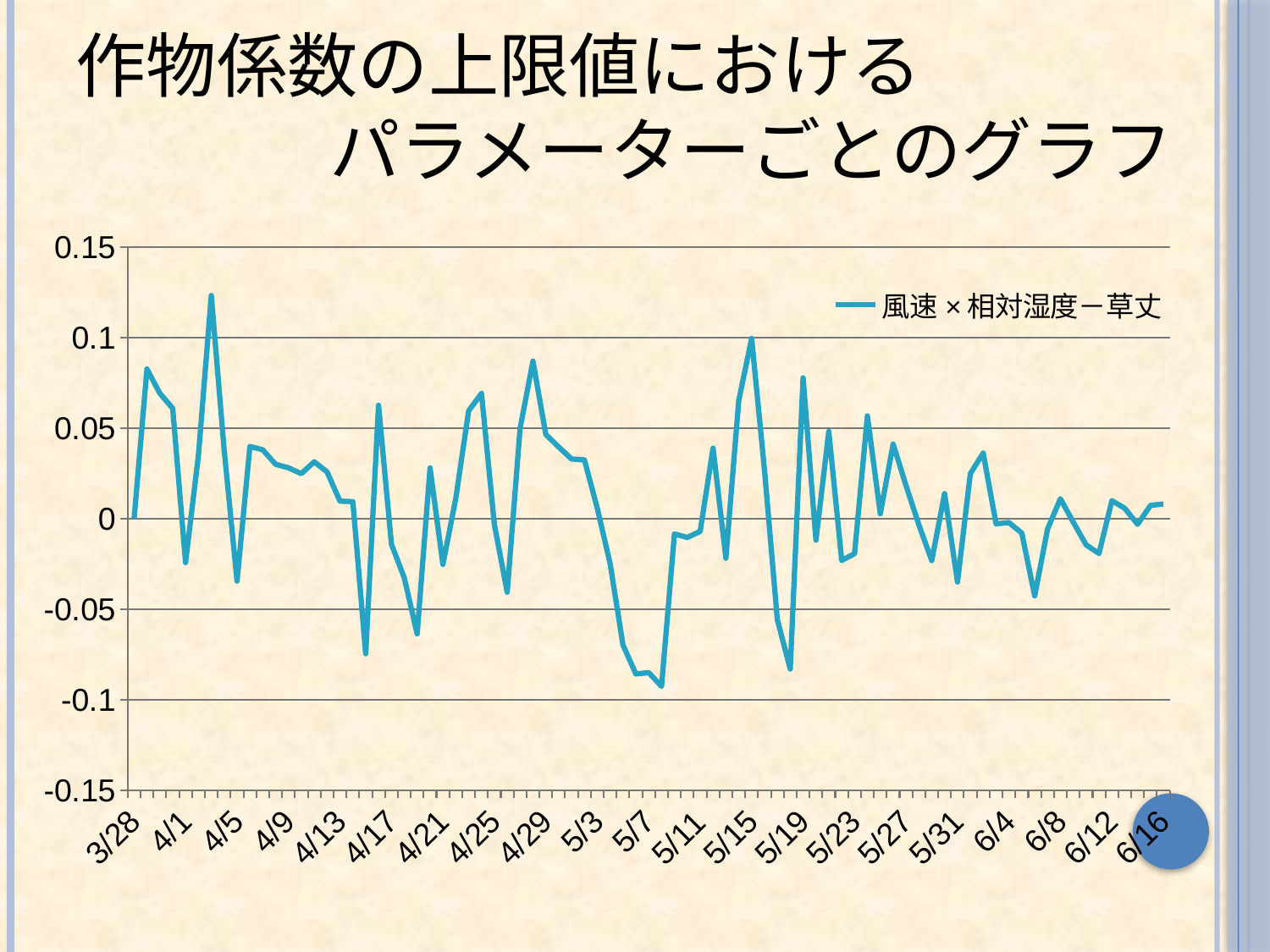

# 作物係数の上限値における パラメーターごとのグラフ

### Chart

| Category | 風速×相対湿度－草丈 |
|---|---|
| 39900 | 0.0 |
| 39901 | 0.0825529908207577 |
| 39902 | 0.06914923499246652 |
| 39903 | 0.06086987328361567 |
| 39904 | -0.02419735289829455 |
| 39905 | 0.03510762814511547 |
| 39906 | 0.1231278076698934 |
| 39907 | 0.038037342065888644 |
| 39908 | -0.034414857840601575 |
| 39909 | 0.03985203799811773 |
| 39910 | 0.03804726522675404 |
| 39911 | 0.030001072683149235 |
| 39912 | 0.02806251838571195 |
| 39913 | 0.02487867470467278 |
| 39914 | 0.03143337012762963 |
| 39915 | 0.025807839720984892 |
| 39916 | 0.009689754067139525 |
| 39917 | 0.009476853260477805 |
| 39918 | -0.07447654152563143 |
| 39919 | 0.06260613506211372 |
| 39920 | -0.014080933592409537 |
| 39921 | -0.0326376141520094 |
| 39922 | -0.06354180488030876 |
| 39923 | 0.028051036539870056 |
| 39924 | -0.025239133618302552 |
| 39925 | 0.011094446994792059 |
| 39926 | 0.05950638199871799 |
| 39927 | 0.06913685936503791 |
| 39928 | -0.0031081750062986664 |
| 39929 | -0.040537879416091466 |
| 39930 | 0.04979892026054903 |
| 39931 | 0.08692238123996217 |
| 39932 | 0.04650633373214911 |
| 39933 | 0.03957243435365371 |
| 39934 | 0.03297447993800204 |
| 39935 | 0.03243812491195105 |
| 39936 | 0.005787953428896055 |
| 39937 | -0.024809122110121262 |
| 39938 | -0.06961161416827011 |
| 39939 | -0.08561360055457437 |
| 39940 | -0.08485680343038342 |
| 39941 | -0.09244909795257568 |
| 39942 | -0.008394042208851841 |
| 39943 | -0.01033231844843698 |
| 39944 | -0.006973171102217727 |
| 39945 | 0.03894866497424818 |
| 39946 | -0.02174457030828443 |
| 39947 | 0.06522652883811003 |
| 39948 | 0.09940864080503863 |
| 39949 | 0.02683446579250674 |
| 39950 | -0.05574454940411176 |
| 39951 | -0.08288956782311652 |
| 39952 | 0.07770405105382606 |
| 39953 | -0.011770640195150088 |
| 39954 | 0.048156328503077786 |
| 39955 | -0.02299967786769425 |
| 39956 | -0.019241501290665528 |
| 39957 | 0.05670024965762992 |
| 39958 | 0.0027395041256371147 |
| 39959 | 0.04117599501449146 |
| 39960 | 0.018310891245086943 |
| 39961 | -0.0033853358892611094 |
| 39962 | -0.02307371163517316 |
| 39963 | 0.013870617718211862 |
| 39964 | -0.03492781790950585 |
| 39965 | 0.024873158022141968 |
| 39966 | 0.03623137678429079 |
| 39967 | -0.00282635443426651 |
| 39968 | -0.0020952315847957014 |
| 39969 | -0.007915432938449204 |
| 39970 | -0.042531335499896294 |
| 39971 | -0.0056813076796663805 |
| 39972 | 0.011050802797124185 |
| 39973 | -0.0019136190712716029 |
| 39974 | -0.014400921713000578 |
| 39975 | -0.019177803969336275 |
| 39976 | 0.010013091225761198 |
| 39977 | 0.005747224749187931 |
| 39978 | -0.0030414838893518784 |
| 39979 | 0.007344321186754504 |
| 39980 | 0.008163028889116235 |